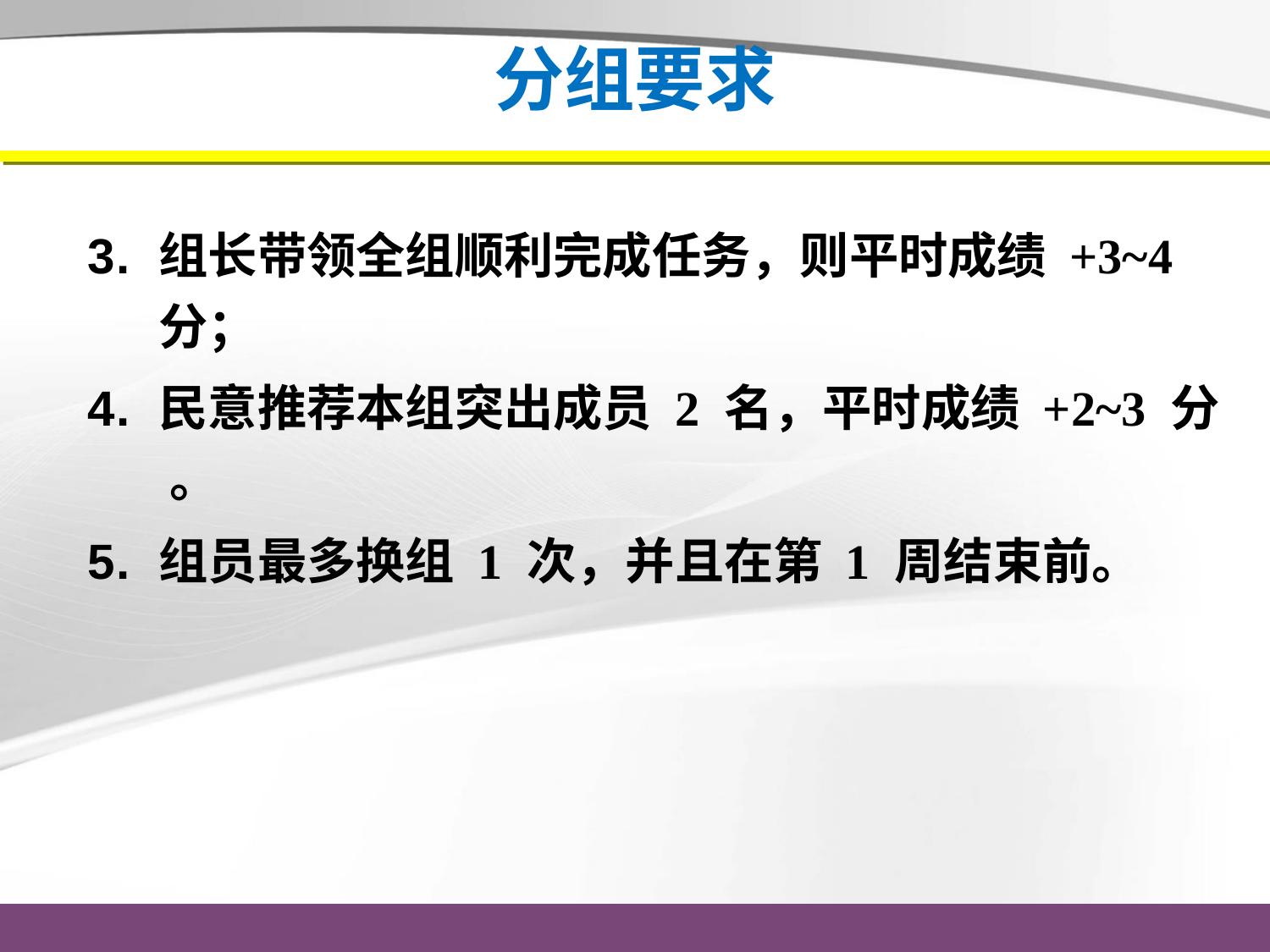

# 分组要求
组长带领全组顺利完成任务，则平时成绩 +3~4 分；
民意推荐本组突出成员 2 名，平时成绩 +2~3 分 。
组员最多换组 1 次，并且在第 1 周结束前。